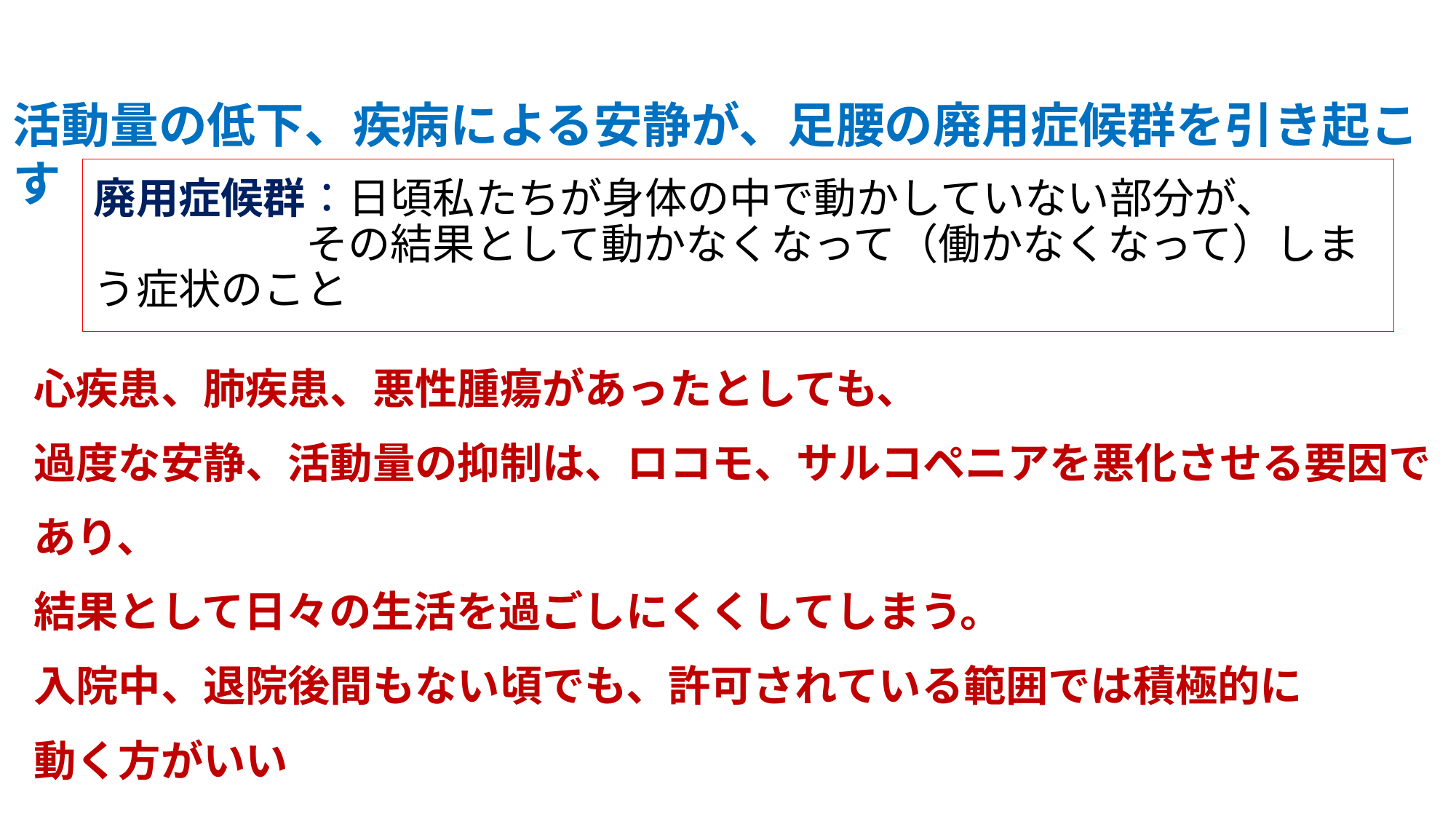

活動量の低下、疾病による安静が、足腰の廃用症候群を引き起こす
# 廃用症候群：日頃私たちが身体の中で動かしていない部分が、 　　　　　その結果として動かなくなって（働かなくなって）しまう症状のこと
心疾患、肺疾患、悪性腫瘍があったとしても、
過度な安静、活動量の抑制は、ロコモ、サルコペニアを悪化させる要因であり、
結果として日々の生活を過ごしにくくしてしまう。
入院中、退院後間もない頃でも、許可されている範囲では積極的に
動く方がいい